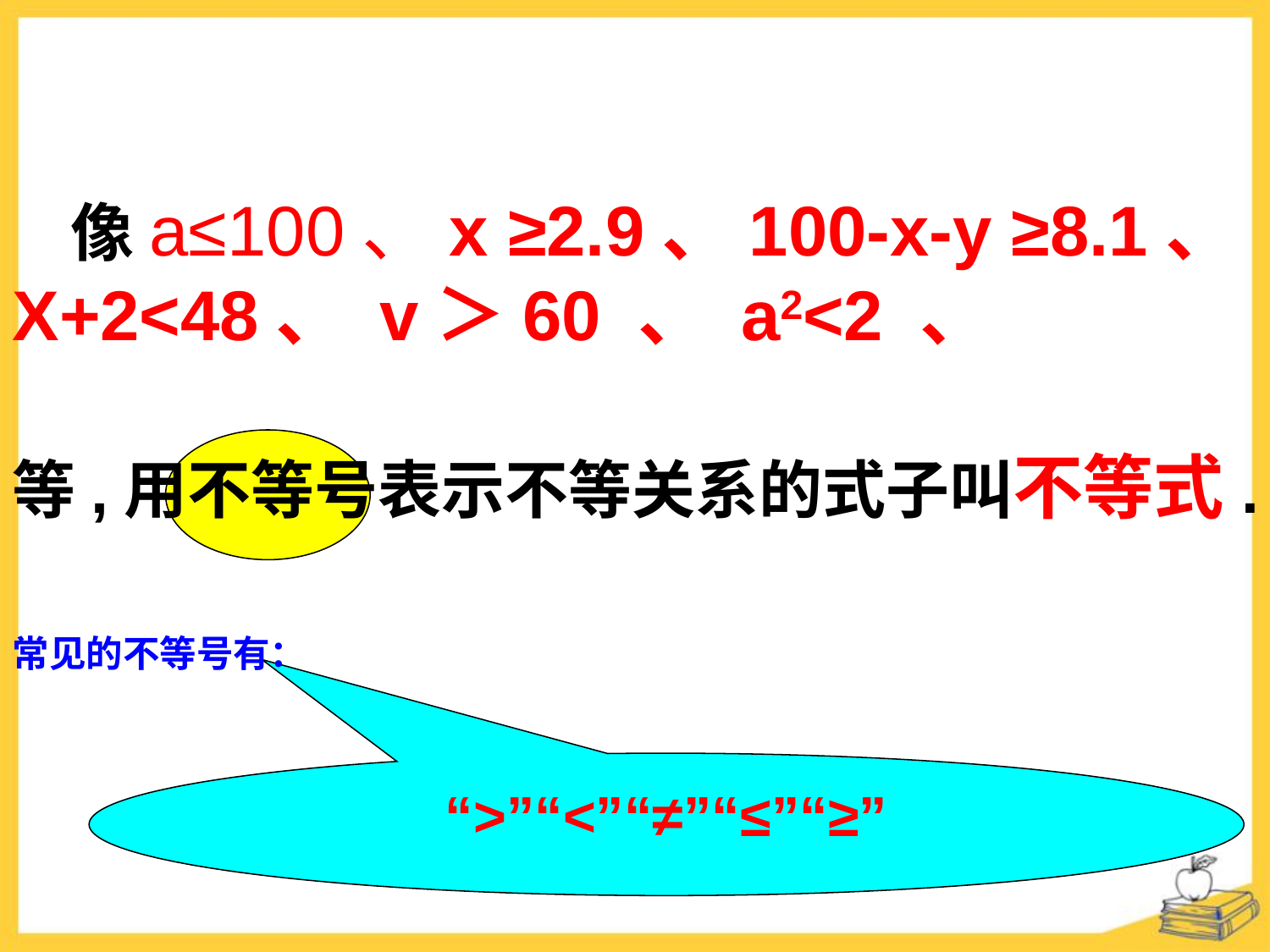

像a≤100、x ≥2.9、100-x-y ≥8.1、X+2<48、 v＞60 、 a2<2 、

等,用不等号表示不等关系的式子叫不等式.
常见的不等号有：
“>”“<”“≠”“≤”“≥”